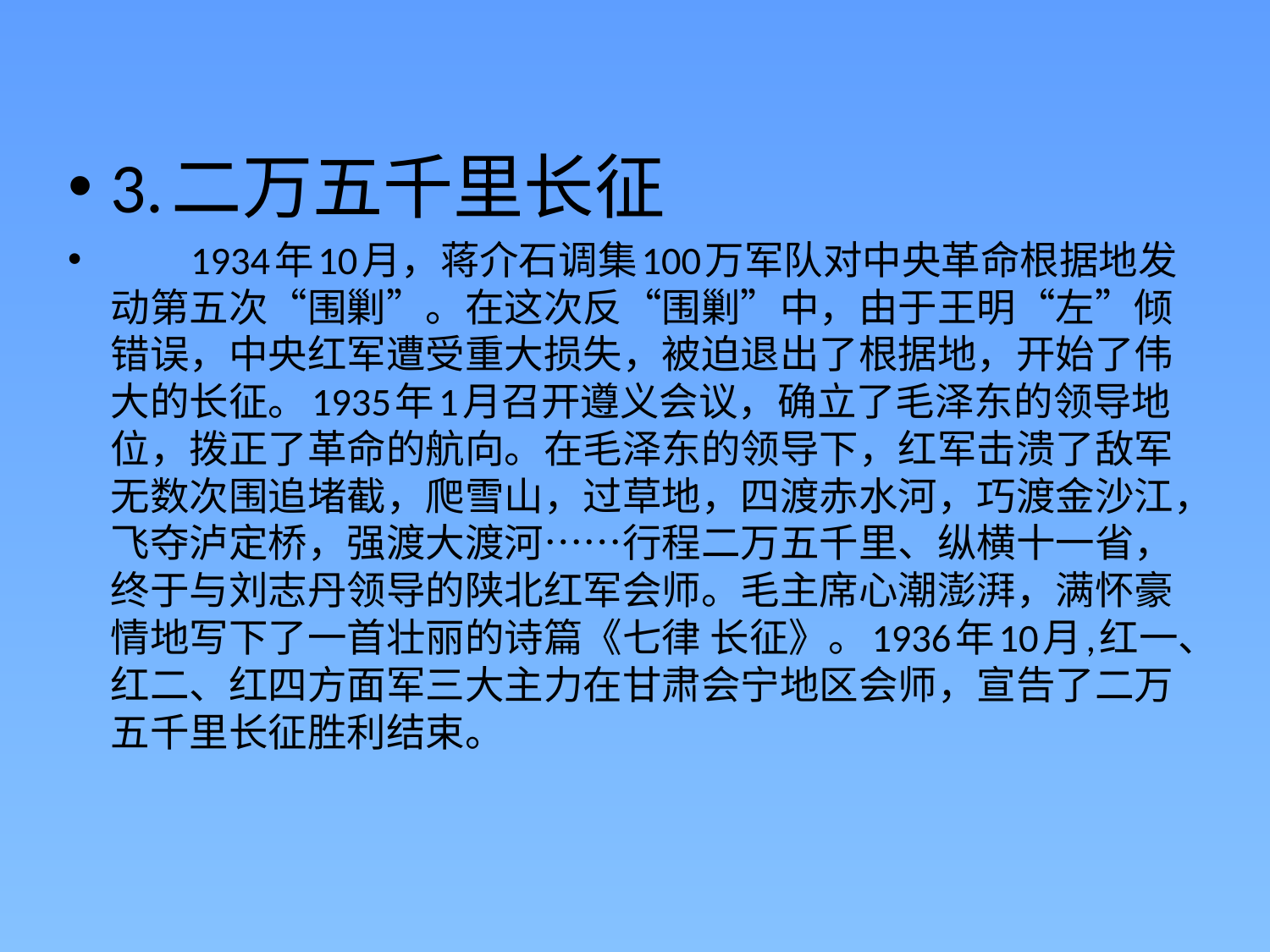

3.二万五千里长征
         1934年10月，蒋介石调集100万军队对中央革命根据地发动第五次“围剿”。在这次反“围剿”中，由于王明“左”倾错误，中央红军遭受重大损失，被迫退出了根据地，开始了伟大的长征。1935年1月召开遵义会议，确立了毛泽东的领导地位，拨正了革命的航向。在毛泽东的领导下，红军击溃了敌军无数次围追堵截，爬雪山，过草地，四渡赤水河，巧渡金沙江，飞夺泸定桥，强渡大渡河……行程二万五千里、纵横十一省，终于与刘志丹领导的陕北红军会师。毛主席心潮澎湃，满怀豪情地写下了一首壮丽的诗篇《七律 长征》。1936年10月,红一、红二、红四方面军三大主力在甘肃会宁地区会师，宣告了二万五千里长征胜利结束。